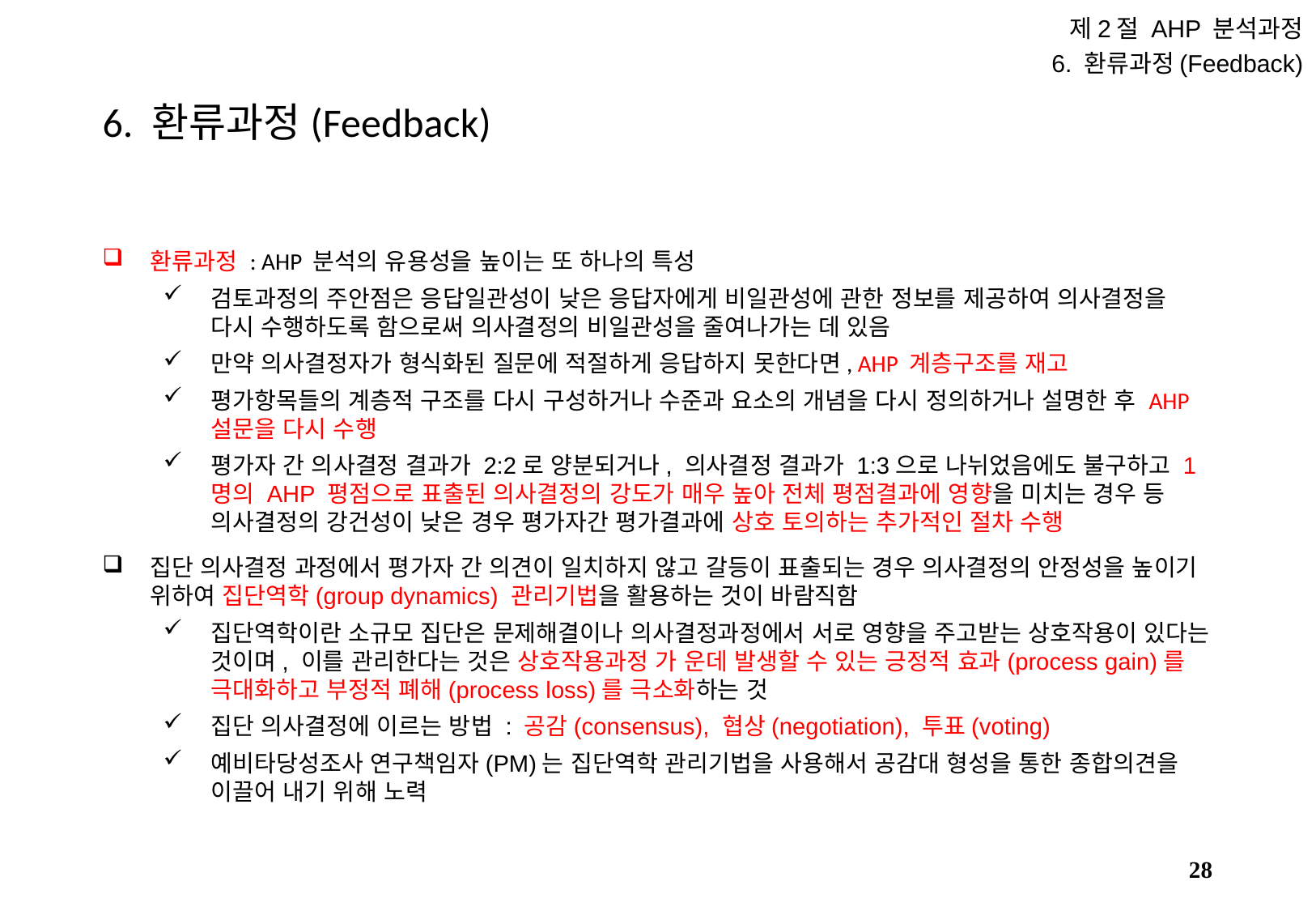

제2절 AHP 분석과정
6. 환류과정(Feedback)
# 6. 환류과정(Feedback)
환류과정 : AHP 분석의 유용성을 높이는 또 하나의 특성
검토과정의 주안점은 응답일관성이 낮은 응답자에게 비일관성에 관한 정보를 제공하여 의사결정을 다시 수행하도록 함으로써 의사결정의 비일관성을 줄여나가는 데 있음
만약 의사결정자가 형식화된 질문에 적절하게 응답하지 못한다면, AHP 계층구조를 재고
평가항목들의 계층적 구조를 다시 구성하거나 수준과 요소의 개념을 다시 정의하거나 설명한 후 AHP 설문을 다시 수행
평가자 간 의사결정 결과가 2:2로 양분되거나, 의사결정 결과가 1:3으로 나뉘었음에도 불구하고 1명의 AHP 평점으로 표출된 의사결정의 강도가 매우 높아 전체 평점결과에 영향을 미치는 경우 등 의사결정의 강건성이 낮은 경우 평가자간 평가결과에 상호 토의하는 추가적인 절차 수행
집단 의사결정 과정에서 평가자 간 의견이 일치하지 않고 갈등이 표출되는 경우 의사결정의 안정성을 높이기 위하여 집단역학(group dynamics) 관리기법을 활용하는 것이 바람직함
집단역학이란 소규모 집단은 문제해결이나 의사결정과정에서 서로 영향을 주고받는 상호작용이 있다는 것이며, 이를 관리한다는 것은 상호작용과정 가 운데 발생할 수 있는 긍정적 효과(process gain)를 극대화하고 부정적 폐해(process loss)를 극소화하는 것
집단 의사결정에 이르는 방법 : 공감(consensus), 협상(negotiation), 투표(voting)
예비타당성조사 연구책임자(PM)는 집단역학 관리기법을 사용해서 공감대 형성을 통한 종합의견을 이끌어 내기 위해 노력
28